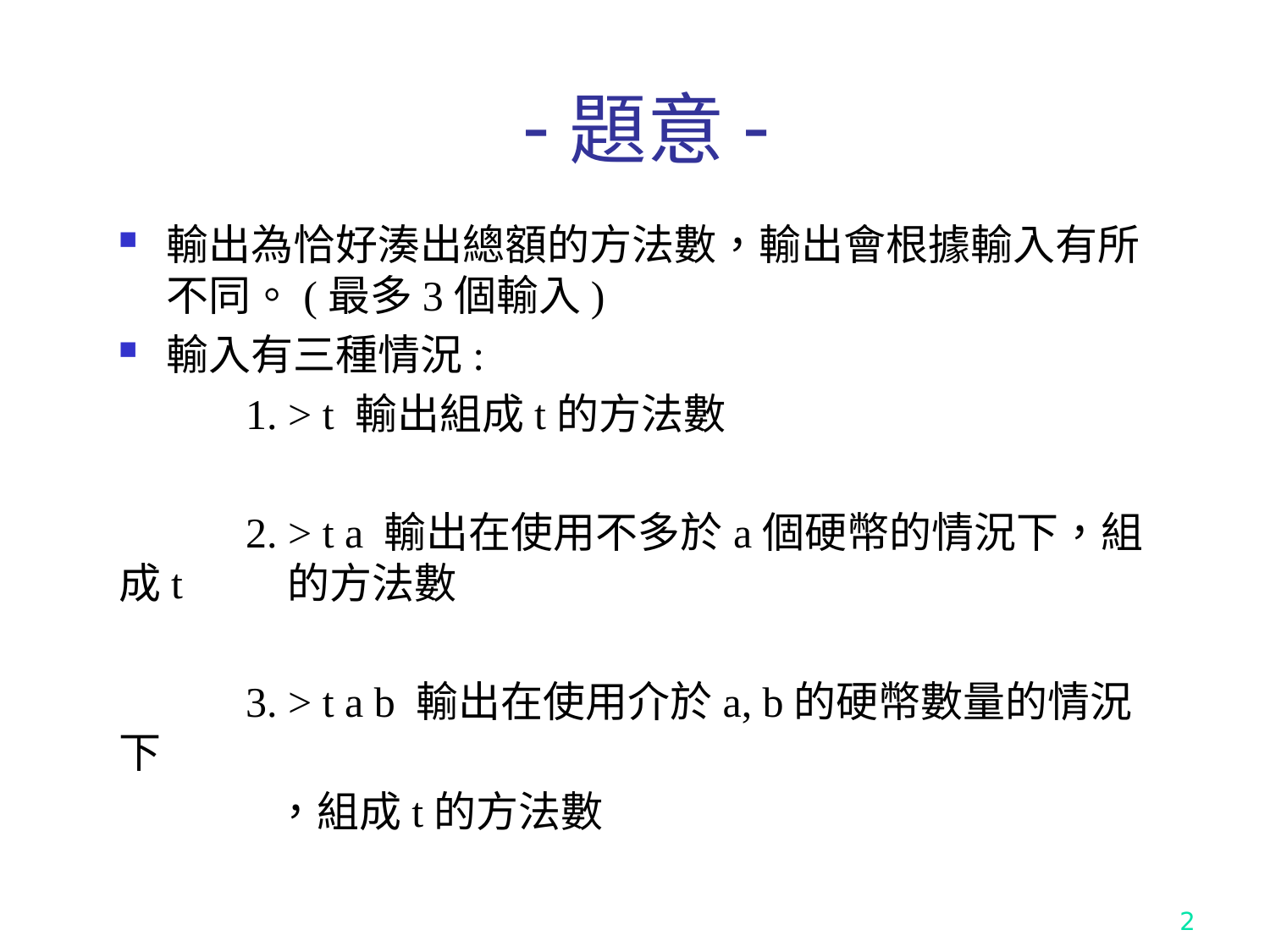

# -題意-
輸出為恰好湊出總額的方法數，輸出會根據輸入有所不同。(最多3個輸入)
輸入有三種情況:
	1. > t 輸出組成t的方法數

	2. > t a 輸出在使用不多於a個硬幣的情況下，組成t	   的方法數

	3. > t a b 輸出在使用介於a, b的硬幣數量的情況下
	  ，組成t的方法數
2